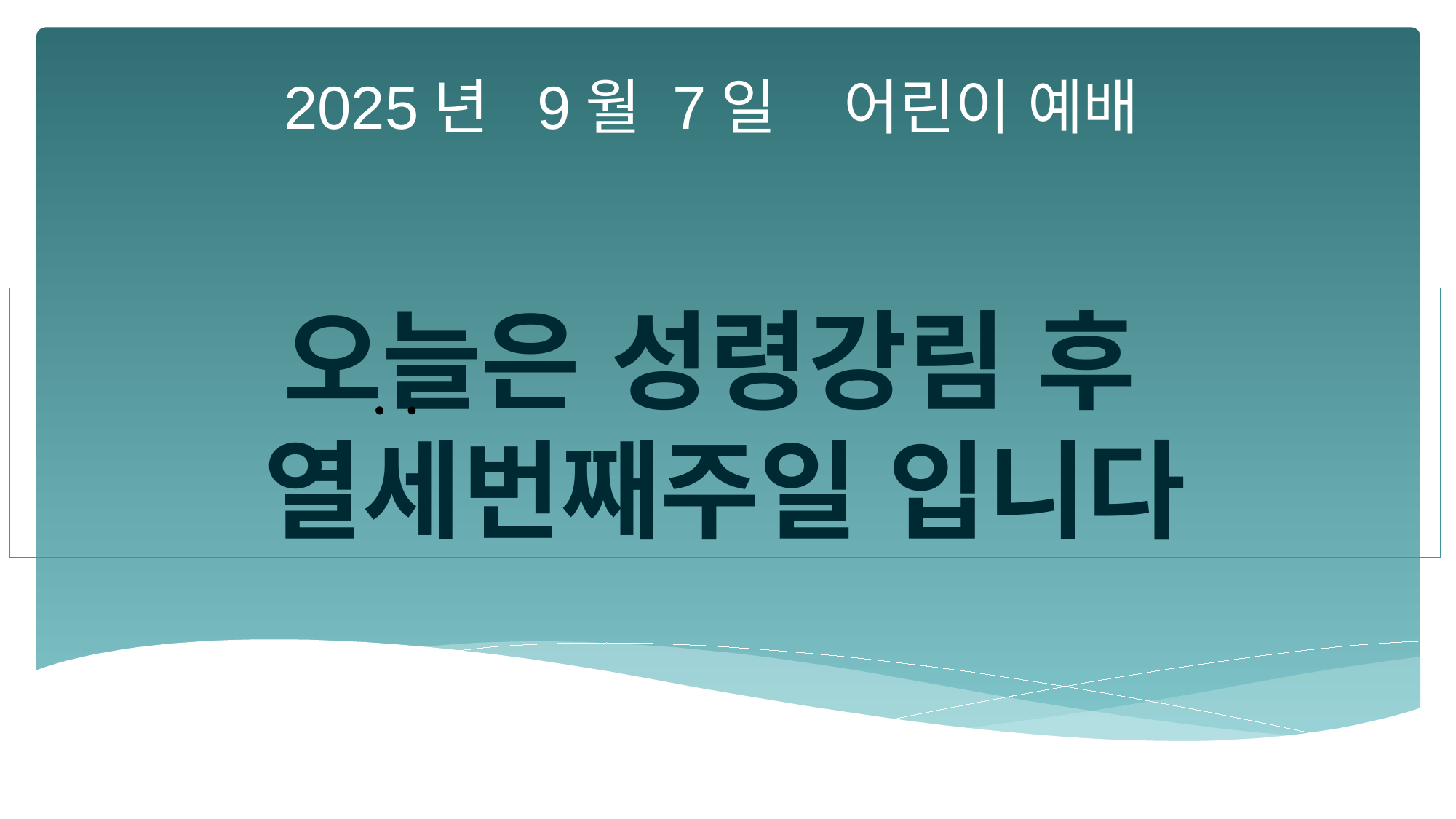

2025년  9월 7일    어린이 예배
오늘은 성령강림 후
열세번째주일 입니다
•
•
•